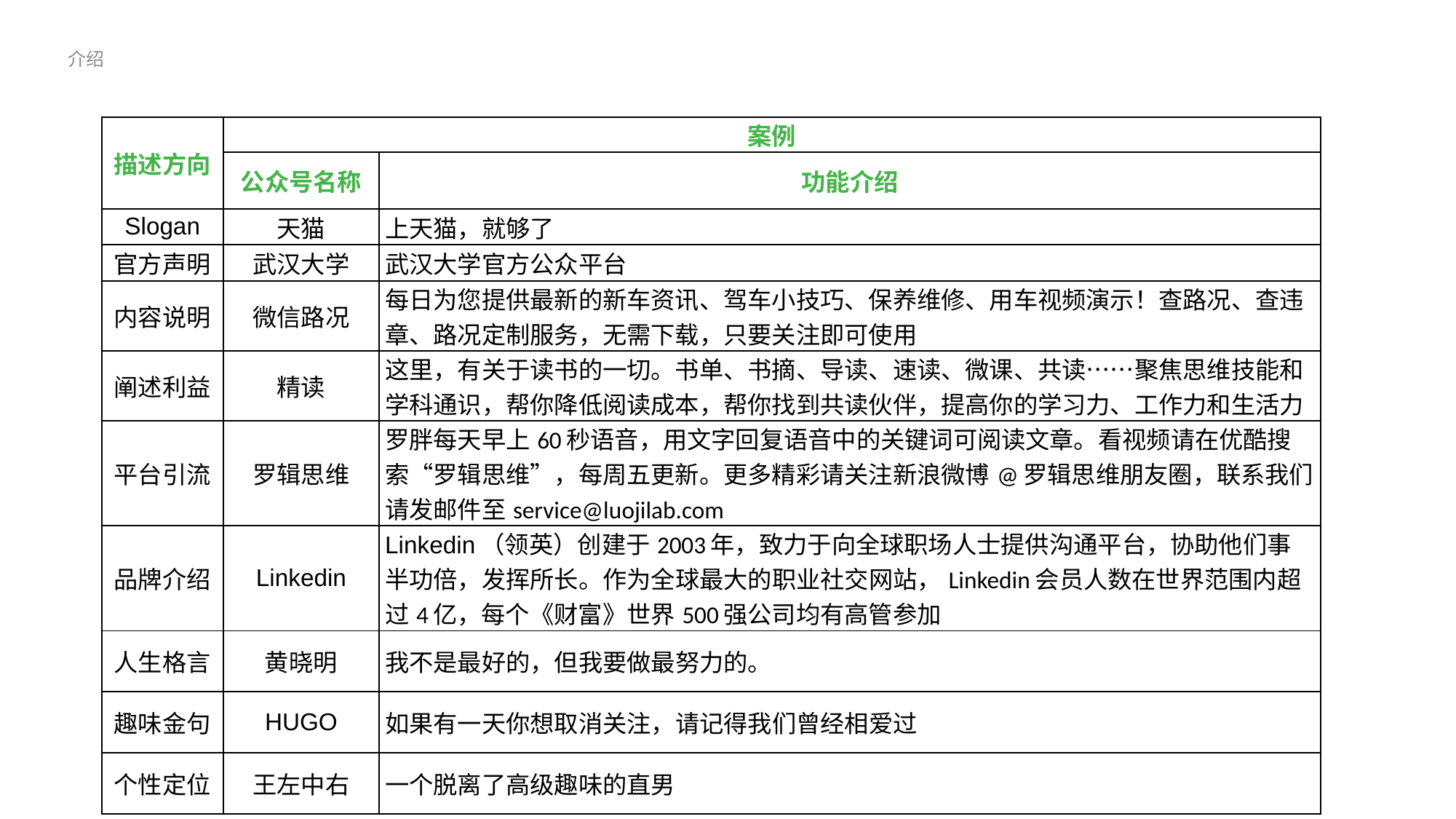

介绍
| 描述方向 | 案例 |  |
| --- | --- | --- |
|  | 公众号名称 | 功能介绍 |
| Slogan | 天猫 | 上天猫，就够了 |
| 官方声明 | 武汉大学 | 武汉大学官方公众平台 |
| 内容说明 | 微信路况 | 每日为您提供最新的新车资讯、驾车小技巧、保养维修、用车视频演示！查路况、查违章、路况定制服务，无需下载，只要关注即可使用 |
| 阐述利益 | 精读 | 这里，有关于读书的一切。书单、书摘、导读、速读、微课、共读……聚焦思维技能和学科通识，帮你降低阅读成本，帮你找到共读伙伴，提高你的学习力、工作力和生活力 |
| 平台引流 | 罗辑思维 | 罗胖每天早上60秒语音，用文字回复语音中的关键词可阅读文章。看视频请在优酷搜索“罗辑思维”，每周五更新。更多精彩请关注新浪微博@罗辑思维朋友圈，联系我们请发邮件至service@luojilab.com |
| 品牌介绍 | Linkedin | Linkedin（领英）创建于2003年，致力于向全球职场人士提供沟通平台，协助他们事半功倍，发挥所长。作为全球最大的职业社交网站，Linkedin会员人数在世界范围内超过4亿，每个《财富》世界500强公司均有高管参加 |
| 人生格言 | 黄晓明 | 我不是最好的，但我要做最努力的。 |
| 趣味金句 | HUGO | 如果有一天你想取消关注，请记得我们曾经相爱过 |
| 个性定位 | 王左中右 | 一个脱离了高级趣味的直男 |